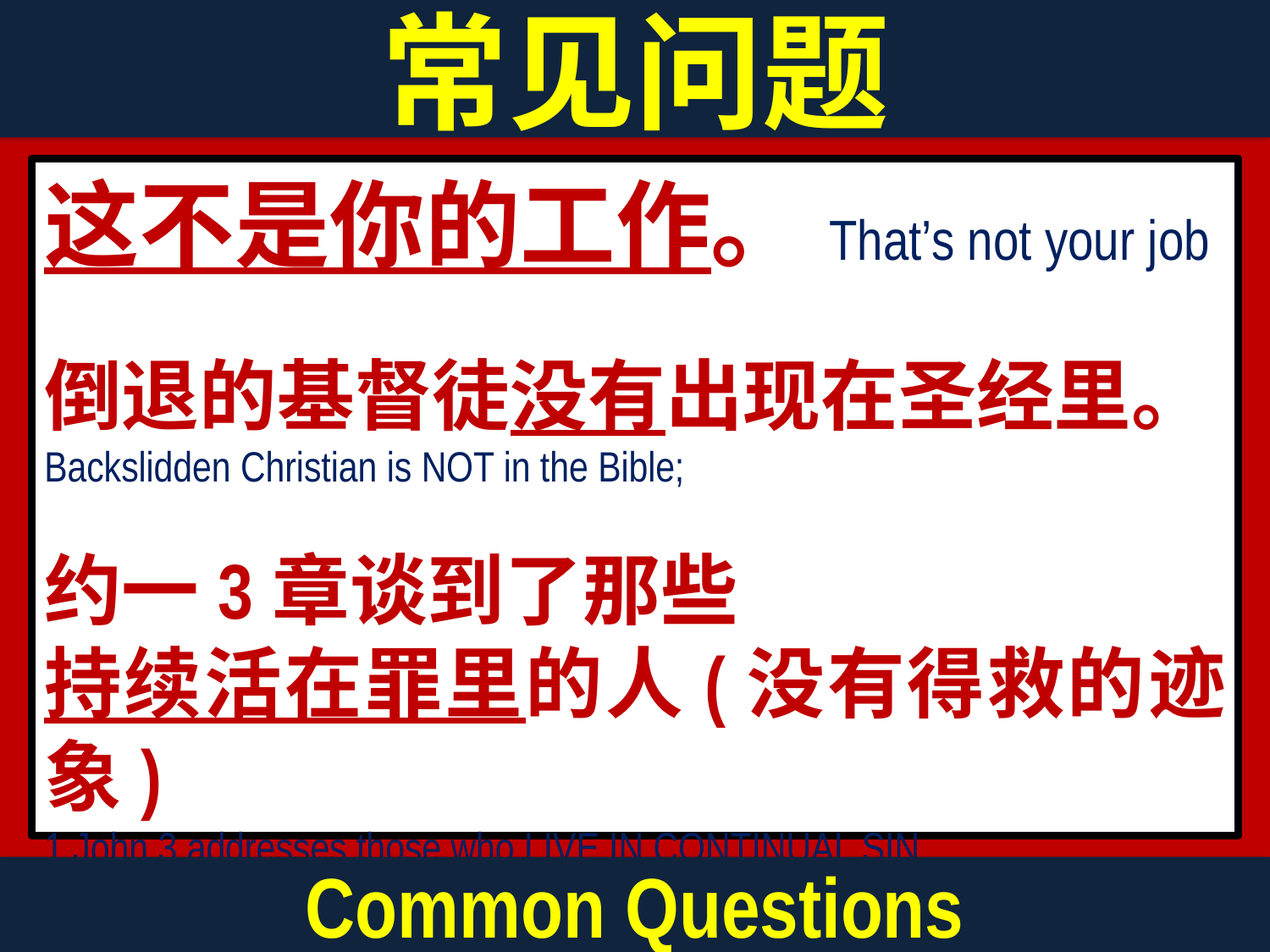

常见问题
这不是你的工作。That’s not your job

倒退的基督徒没有出现在圣经里。
Backslidden Christian is NOT in the Bible;

约一3章谈到了那些
持续活在罪里的人(没有得救的迹象)
1 John 3 addresses those who LIVE IN CONTINUAL SIN

Common Questions